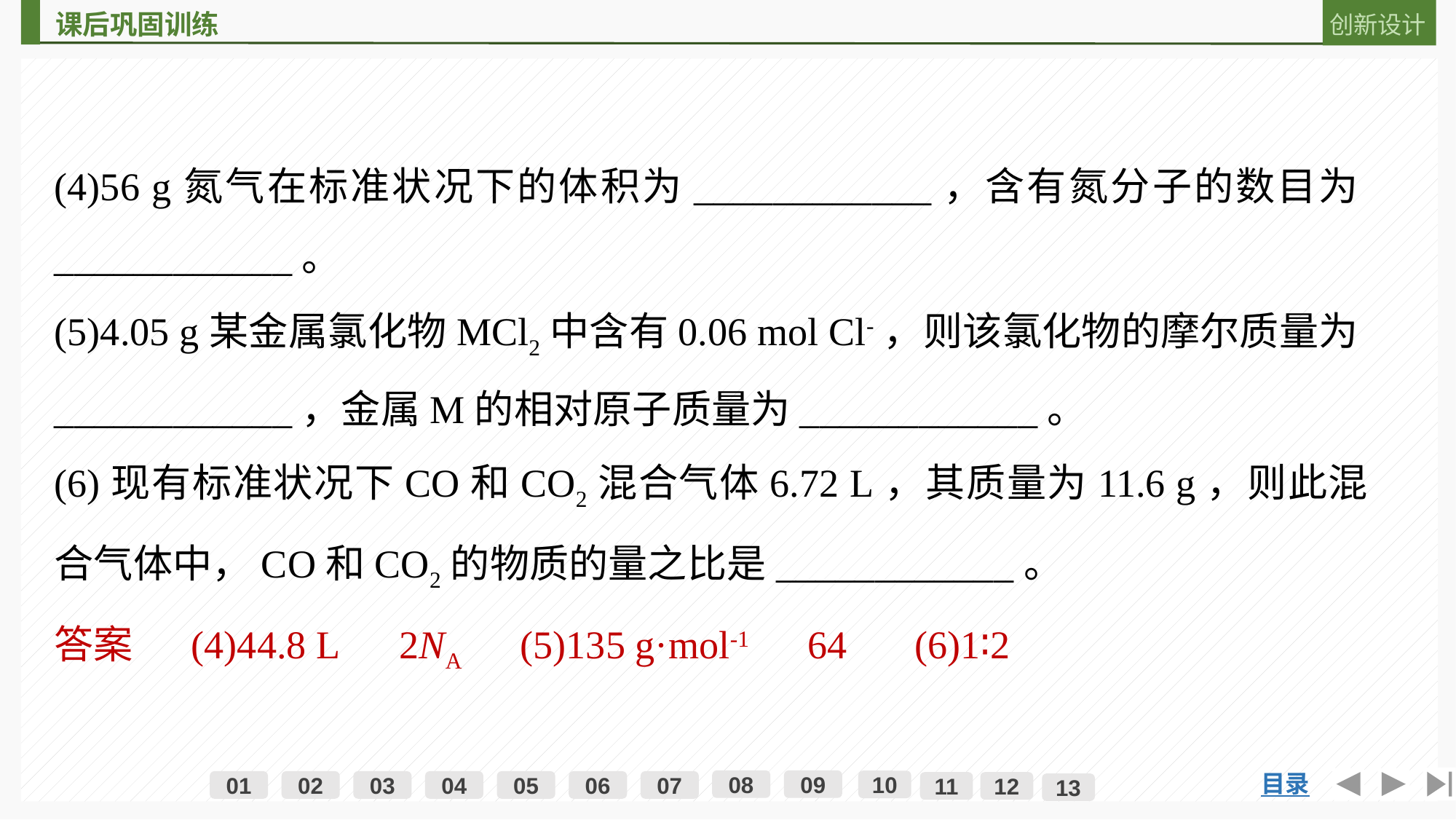

(4)56 g氮气在标准状况下的体积为____________，含有氮分子的数目为____________。
(5)4.05 g某金属氯化物MCl2中含有0.06 mol Cl-，则该氯化物的摩尔质量为____________，金属M的相对原子质量为____________。
(6)现有标准状况下CO和CO2混合气体6.72 L，其质量为11.6 g，则此混合气体中，CO和CO2的物质的量之比是____________。
答案　 (4)44.8 L　2NA　(5)135 g·mol-1　64　 (6)1∶2